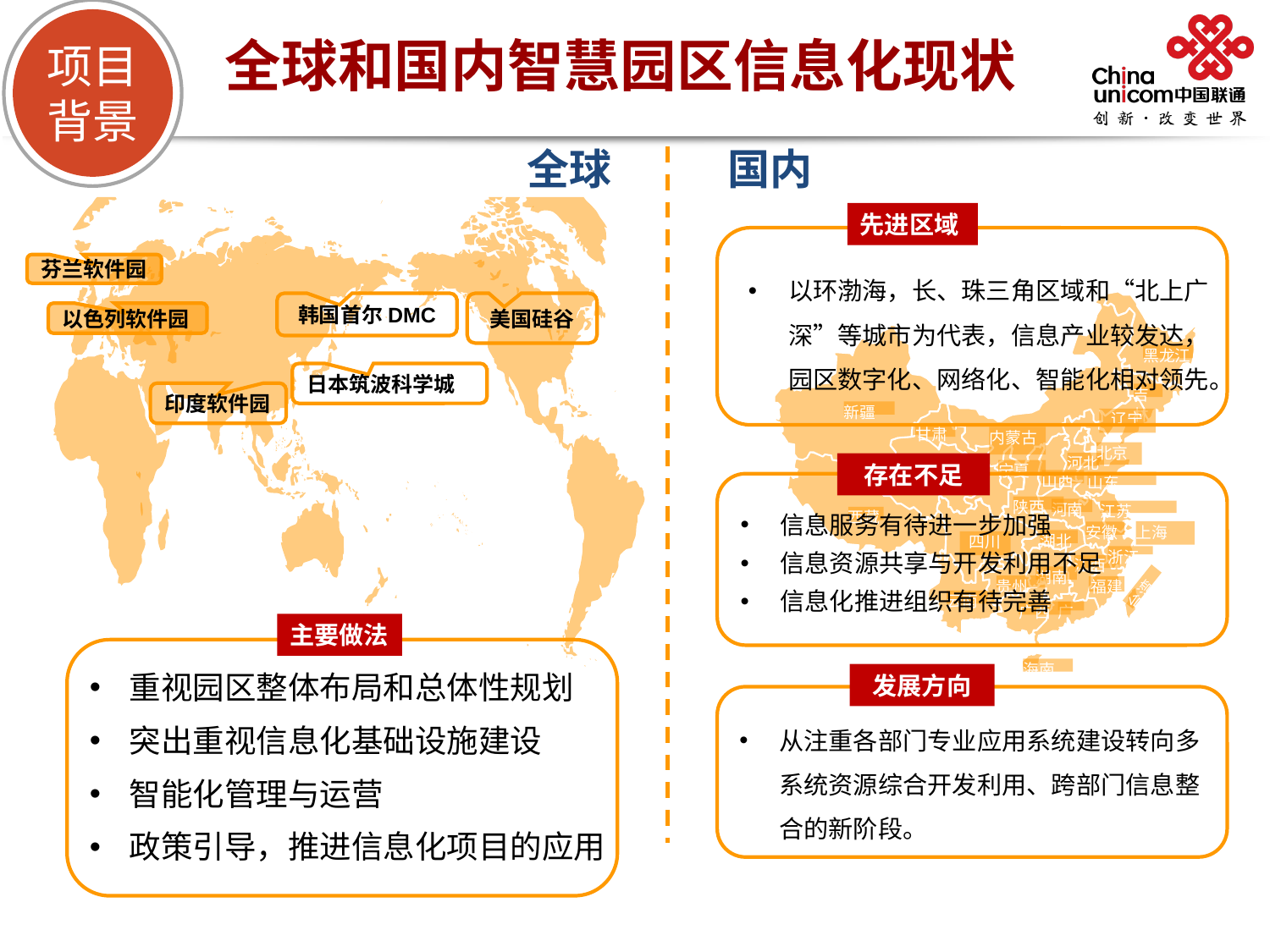

项目
背景
全球和国内智慧园区信息化现状
全球
国内

先进区域

芬兰软件园
以环渤海，长、珠三角区域和“北上广深”等城市为代表，信息产业较发达，园区数字化、网络化、智能化相对领先。

黑龙江

吉林

新疆

辽宁
甘肃
内蒙古

北京

河北

宁夏
青海
山西
山东

陕西
河南
江苏
西藏

上海
安徽

湖北
四川

浙江

江西

湖南
贵州
福建
台湾

云南

广西
广东

海南
韩国首尔DMC
美国硅谷
以色列软件园
日本筑波科学城
印度软件园
存在不足

信息服务有待进一步加强
信息资源共享与开发利用不足
信息化推进组织有待完善
主要做法

重视园区整体布局和总体性规划
突出重视信息化基础设施建设
智能化管理与运营
政策引导，推进信息化项目的应用

发展方向

从注重各部门专业应用系统建设转向多系统资源综合开发利用、跨部门信息整合的新阶段。